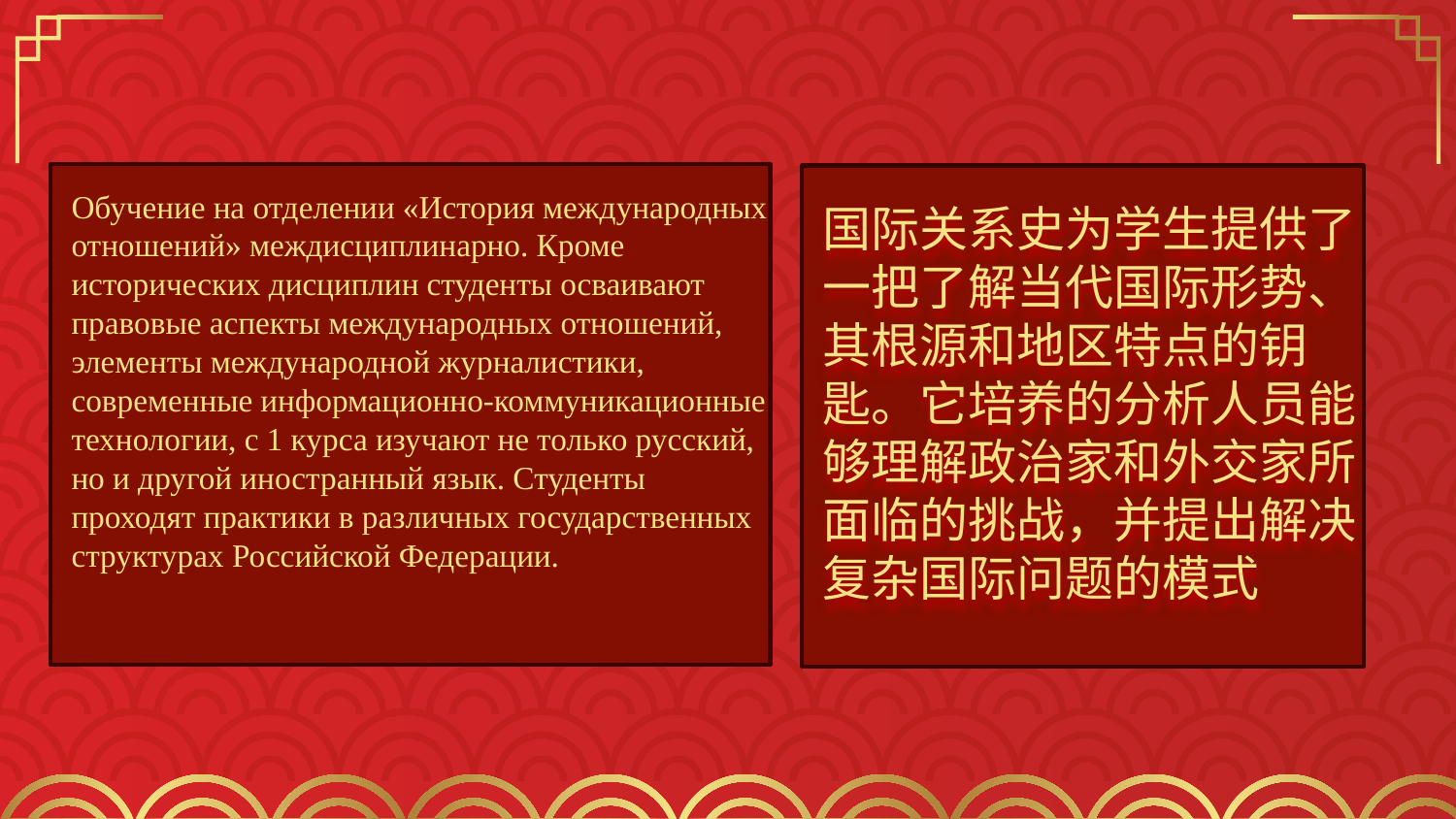

Обучение на отделении «История международных отношений» междисциплинарно. Кроме исторических дисциплин студенты осваивают правовые аспекты международных отношений, элементы международной журналистики, современные информационно-коммуникационные технологии, с 1 курса изучают не только русский, но и другой иностранный язык. Студенты проходят практики в различных государственных структурах Российской Федерации.
国际关系史为学生提供了一把了解当代国际形势、其根源和地区特点的钥匙。它培养的分析人员能够理解政治家和外交家所面临的挑战，并提出解决复杂国际问题的模式